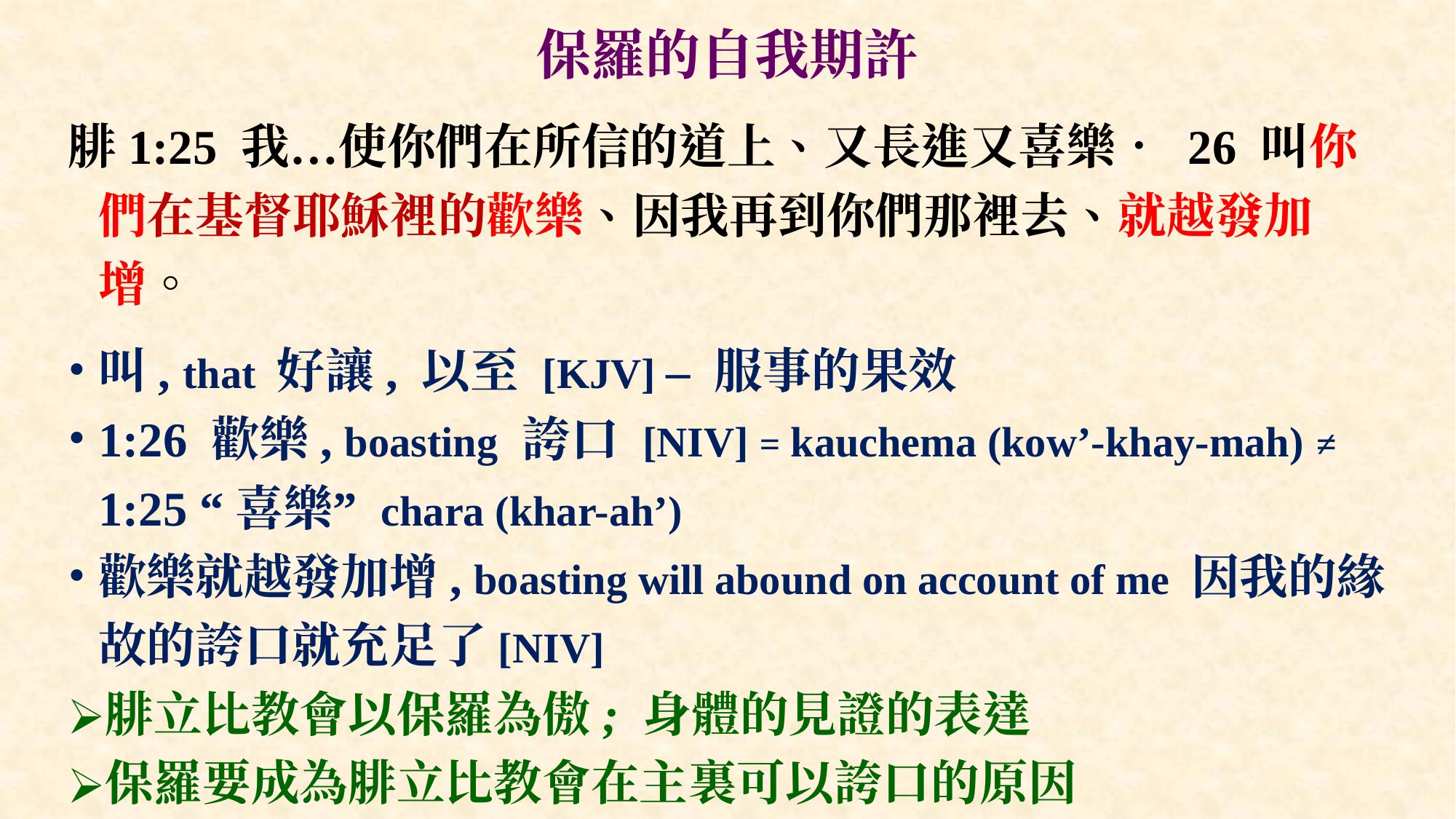

# 保羅的自我期許
腓1:25 我…使你們在所信的道上、又長進又喜樂． 26 叫你們在基督耶穌裡的歡樂、因我再到你們那裡去、就越發加增。
叫, that 好讓, 以至 [KJV] – 服事的果效
1:26 歡樂, boasting 誇口 [NIV] = kauchema (kow’-khay-mah) ≠ 1:25 “喜樂” chara (khar-ah’)
歡樂就越發加增, boasting will abound on account of me 因我的緣故的誇口就充足了[NIV]
腓立比教會以保羅為傲; 身體的見證的表達
保羅要成為腓立比教會在主裏可以誇口的原因
在基督耶穌裡 – 為保羅誇口的界限; 仍是高舉主